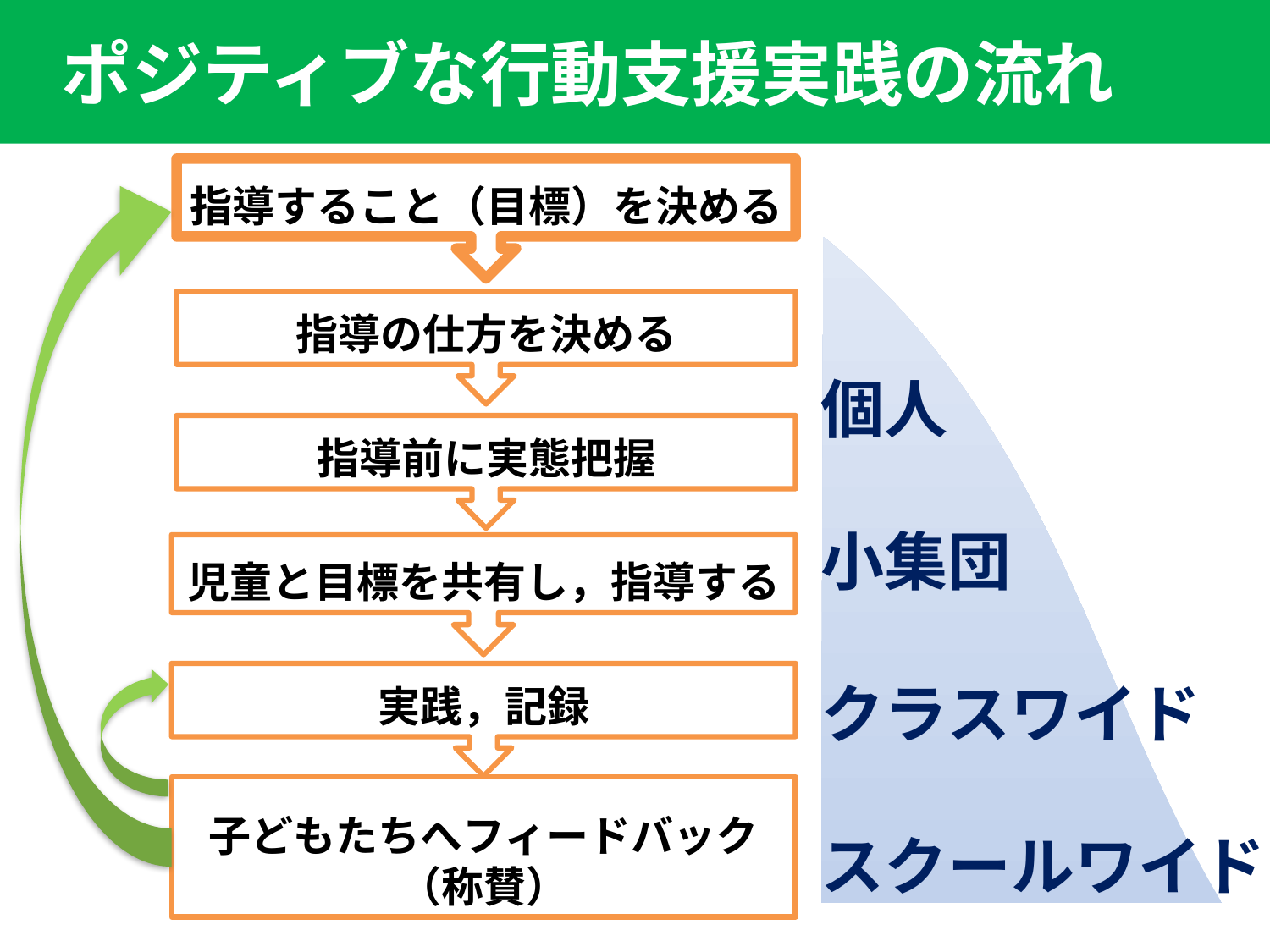

ポジティブな行動支援実践の流れ
指導すること（目標）を決める

個人
小集団
クラスワイド
スクールワイド
指導の仕方を決める
指導前に実態把握

児童と目標を共有し，指導する
実践，記録

子どもたちへフィードバック
（称賛）